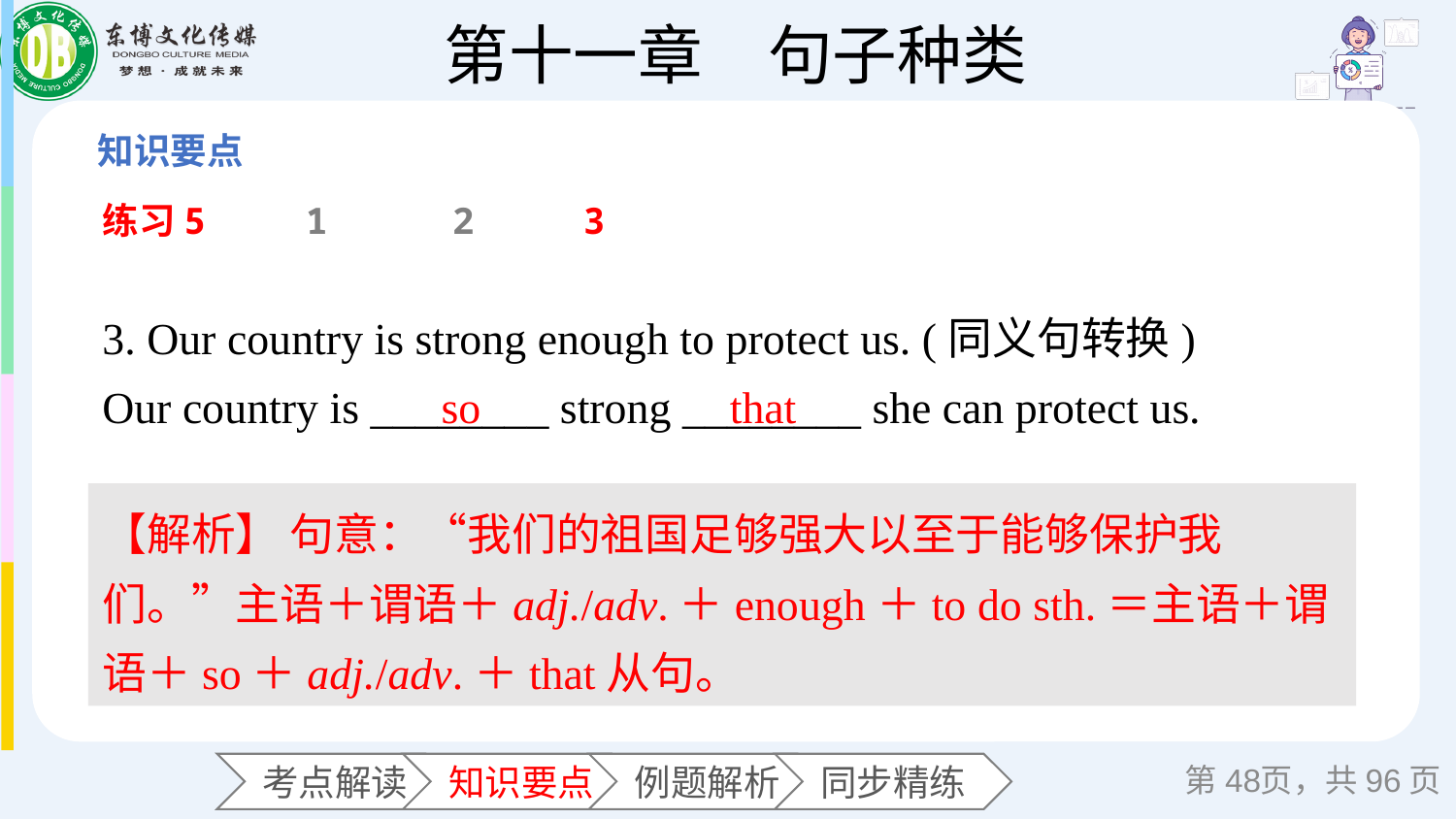

练习5
1
2
3
3. Our country is strong enough to protect us. (同义句转换)
Our country is ________ strong ________ she can protect us.
so
 that
【解析】 句意：“我们的祖国足够强大以至于能够保护我们。”主语＋谓语＋adj./adv.＋enough＋to do sth.＝主语＋谓语＋so＋adj./adv.＋that从句。
第48页，共96页